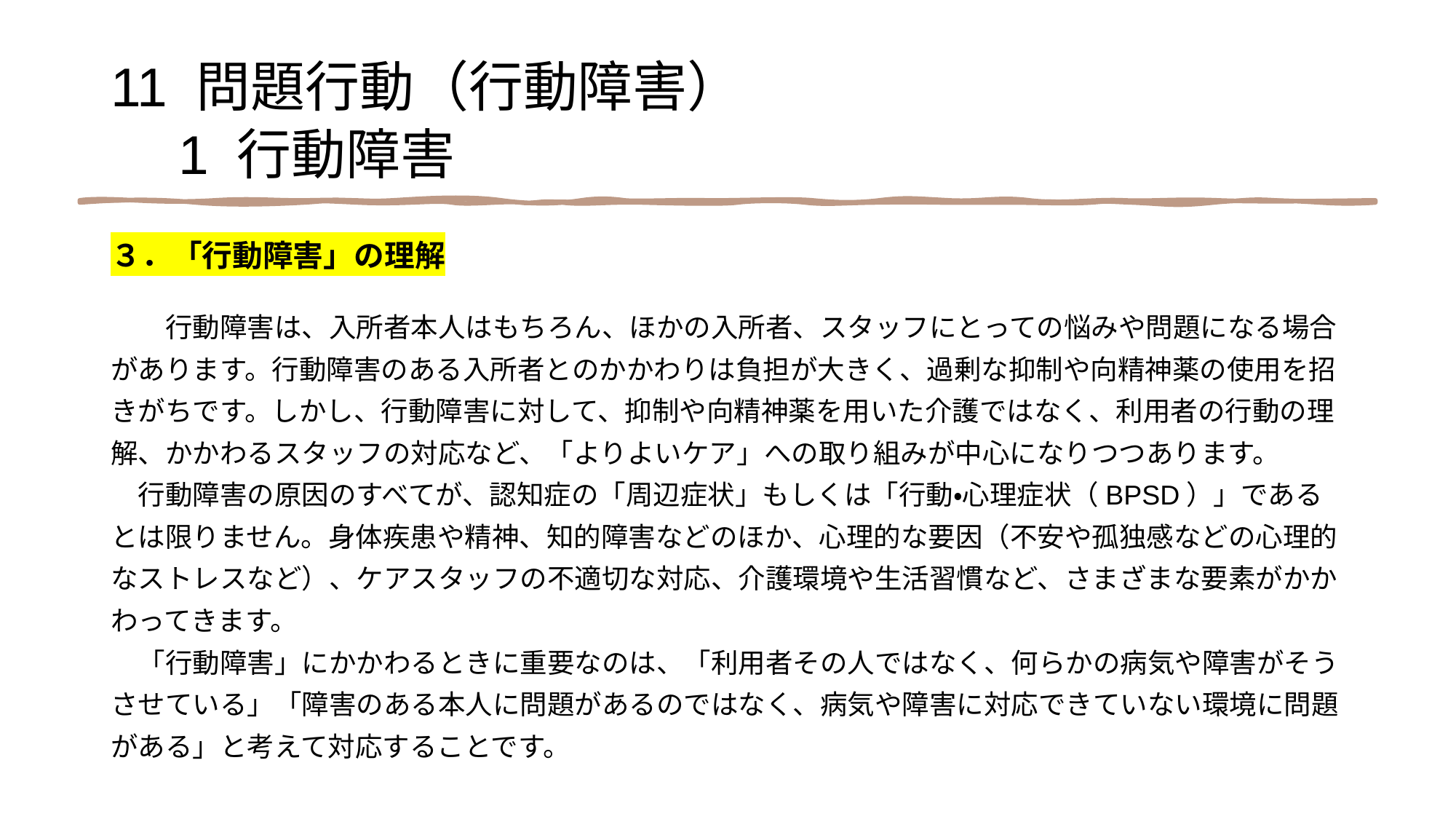

11 問題行動（行動障害）
　1 行動障害

３．「行動障害」の理解

　　行動障害は、入所者本人はもちろん、ほかの入所者、スタッフにとっての悩みや問題になる場合
があります。行動障害のある入所者とのかかわりは負担が大きく、過剰な抑制や向精神薬の使用を招
きがちです。しかし、行動障害に対して、抑制や向精神薬を用いた介護ではなく、利用者の行動の理
解、かかわるスタッフの対応など、「よりよいケア」への取り組みが中心になりつつあります。
　行動障害の原因のすべてが、認知症の「周辺症状」もしくは「行動・心理症状（BPSD）」である
とは限りません。身体疾患や精神、知的障害などのほか、心理的な要因（不安や孤独感などの心理的
なストレスなど）、ケアスタッフの不適切な対応、介護環境や生活習慣など、さまざまな要素がかか
わってきます。
　「行動障害」にかかわるときに重要なのは、「利用者その人ではなく、何らかの病気や障害がそう
させている」「障害のある本人に問題があるのではなく、病気や障害に対応できていない環境に問題
がある」と考えて対応することです。